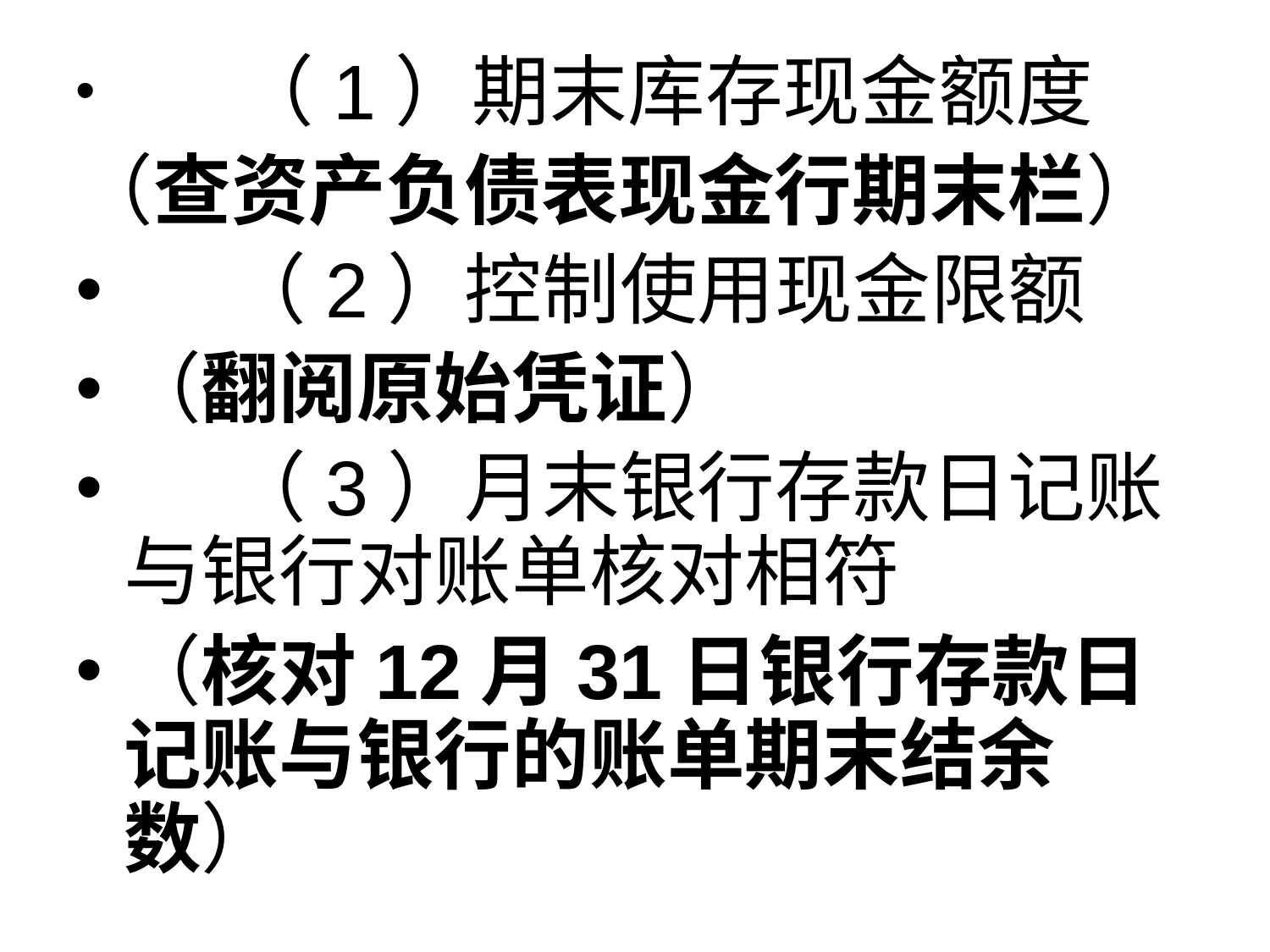

#
　　（1）期末库存现金额度
（查资产负债表现金行期末栏）
     （2）控制使用现金限额
（翻阅原始凭证）
     （3）月末银行存款日记账与银行对账单核对相符
（核对12月31日银行存款日记账与银行的账单期末结余数）